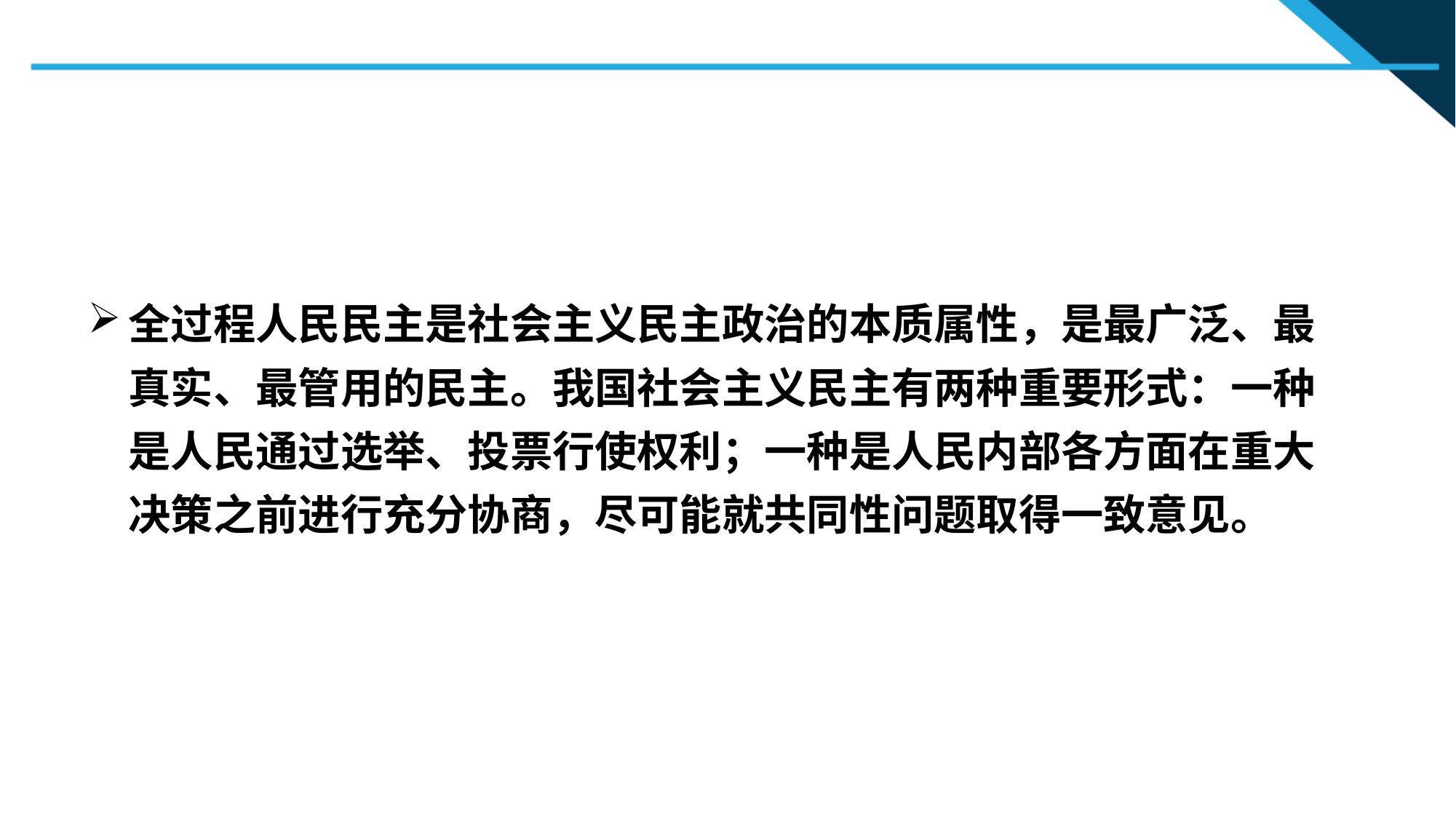

全过程人民民主是社会主义民主政治的本质属性，是最广泛、最真实、最管用的民主。我国社会主义民主有两种重要形式：一种是人民通过选举、投票行使权利；一种是人民内部各方面在重大决策之前进行充分协商，尽可能就共同性问题取得一致意见。